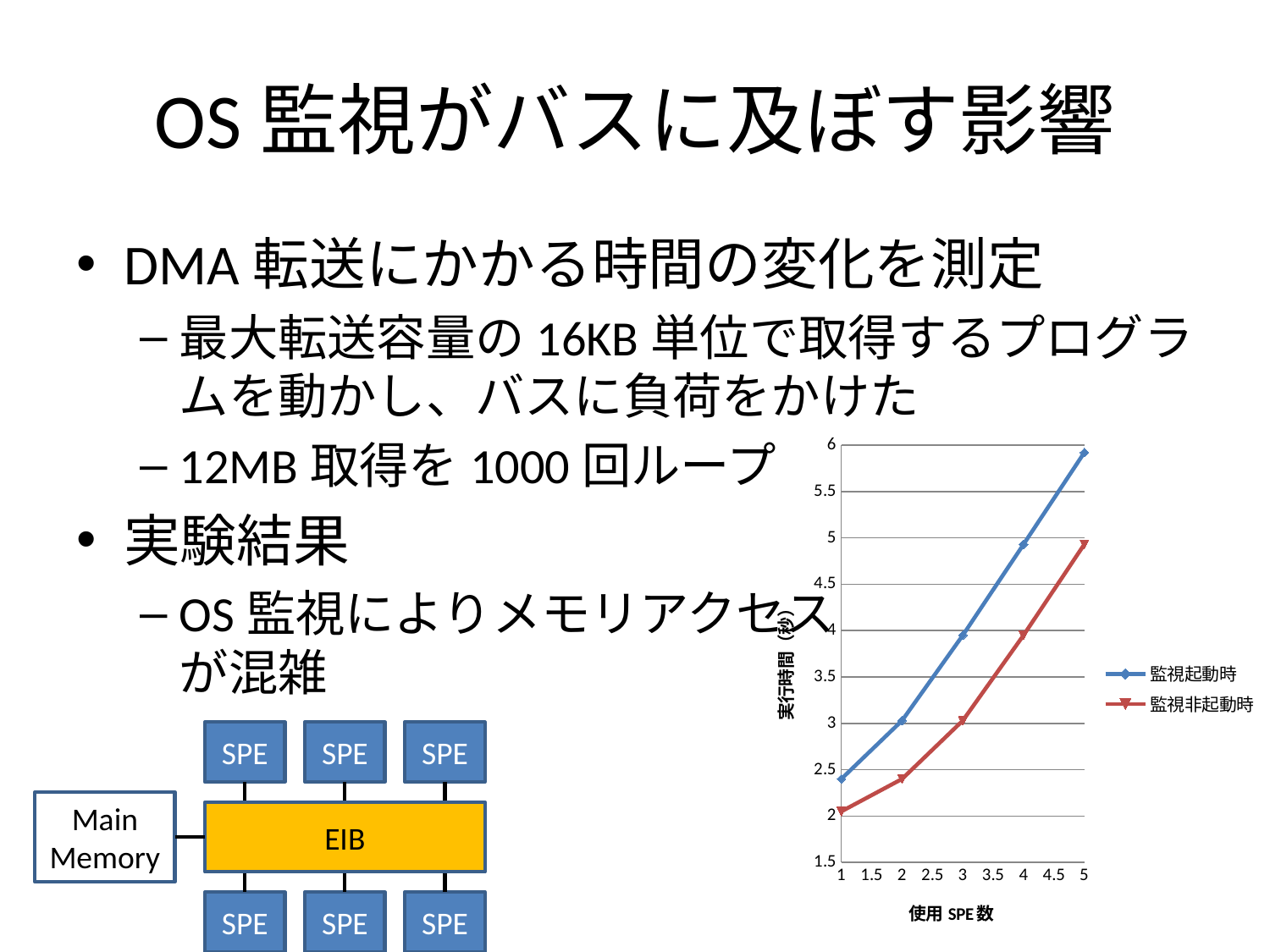

# OS監視がバスに及ぼす影響
DMA転送にかかる時間の変化を測定
最大転送容量の16KB単位で取得するプログラムを動かし、バスに負荷をかけた
12MB取得を1000回ループ
実験結果
OS監視によりメモリアクセス
が混雑

### Chart

| Category |  |  |
|---|---|---|
SPE
SPE
SPE
Main
Memory
EIB
SPE
SPE
SPE